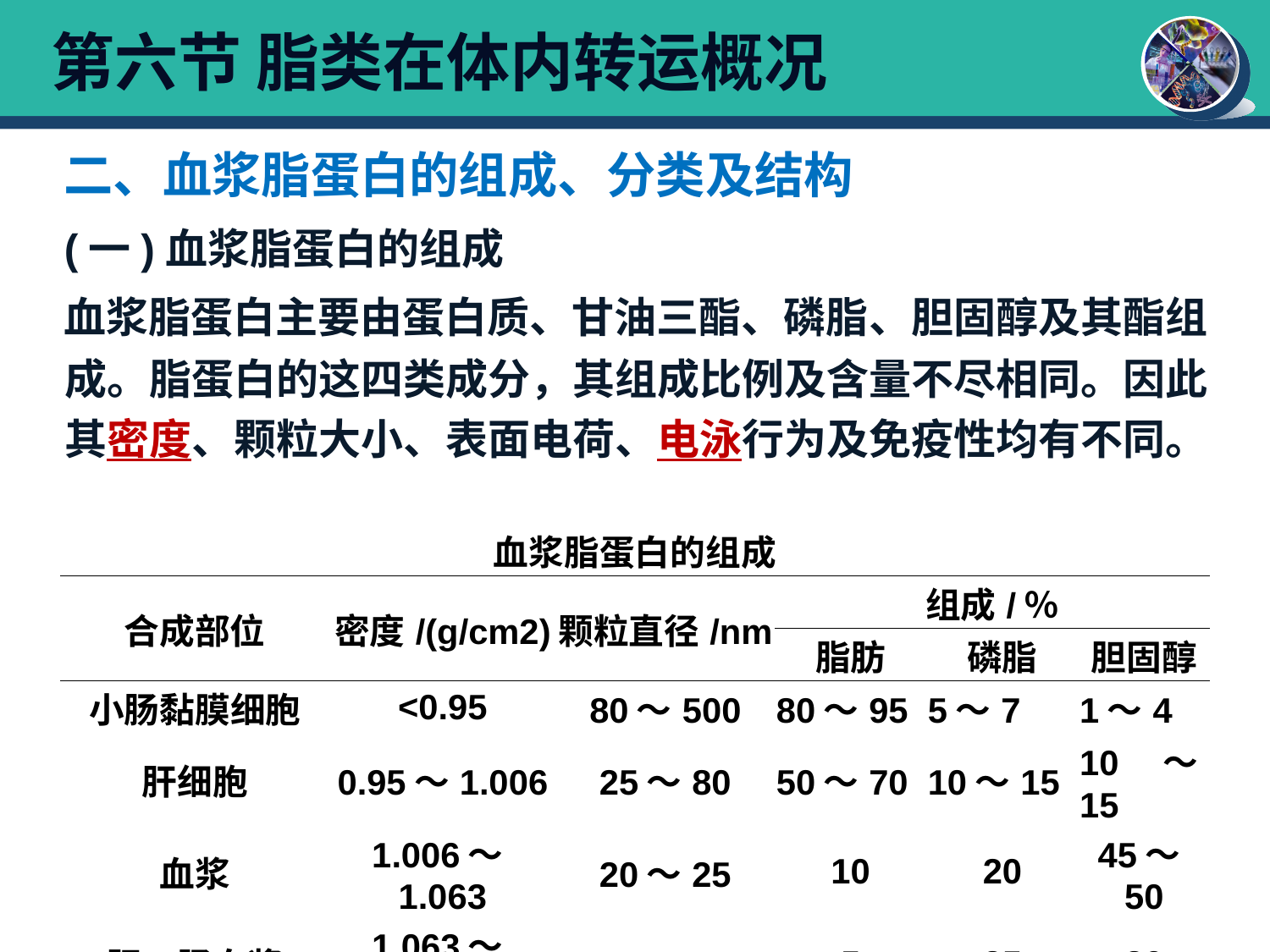

# 第六节 脂类在体内转运概况
二、血浆脂蛋白的组成、分类及结构
(一)血浆脂蛋白的组成
血浆脂蛋白主要由蛋白质、甘油三酯、磷脂、胆固醇及其酯组成。脂蛋白的这四类成分，其组成比例及含量不尽相同。因此其密度、颗粒大小、表面电荷、电泳行为及免疫性均有不同。
| 血浆脂蛋白的组成 |  |  |  |  |  |
| --- | --- | --- | --- | --- | --- |
| 合成部位 | 密度/(g/cm2) | 颗粒直径/nm | 组成/％ |  |  |
|  |  |  | 脂肪 | 磷脂 | 胆固醇 |
| 小肠黏膜细胞 | <0.95 | 80～500 | 80～95 | 5～7 | 1～4 |
| 肝细胞 | 0.95～1.006 | 25～80 | 50～70 | 10～15 | 10～15 |
| 血浆 | 1.006～1.063 | 20～25 | 10 | 20 | 45～50 |
| 肝、肠血浆 | 1.063～1.210 | 7.5～10 | 5 | 25 | 20 |